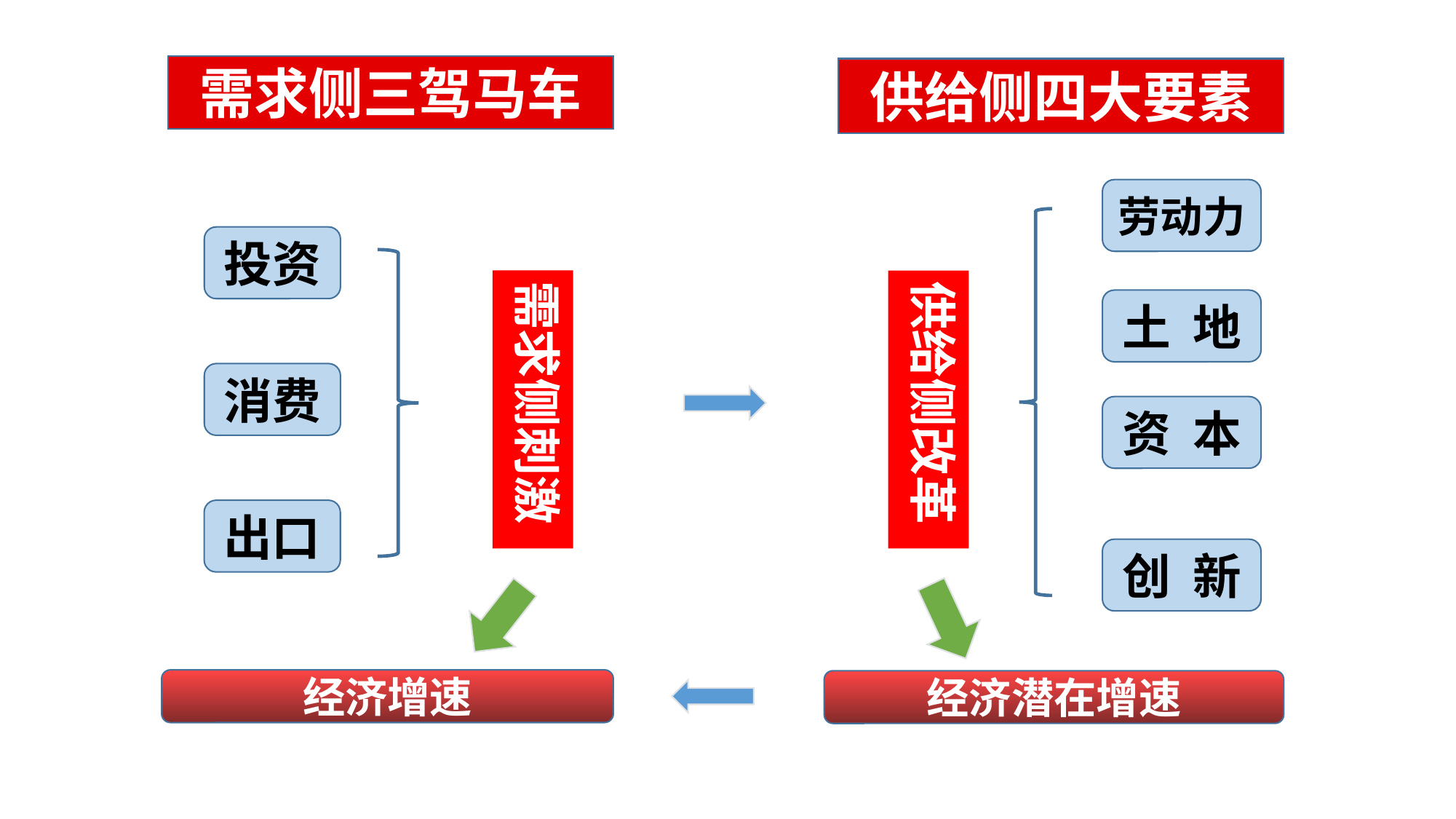

需求侧三驾马车
供给侧四大要素
劳动力

投资

需求侧刺激
供给侧改革
土  地

消费

资  本
出口
创  新

经济增速
经济潜在增速